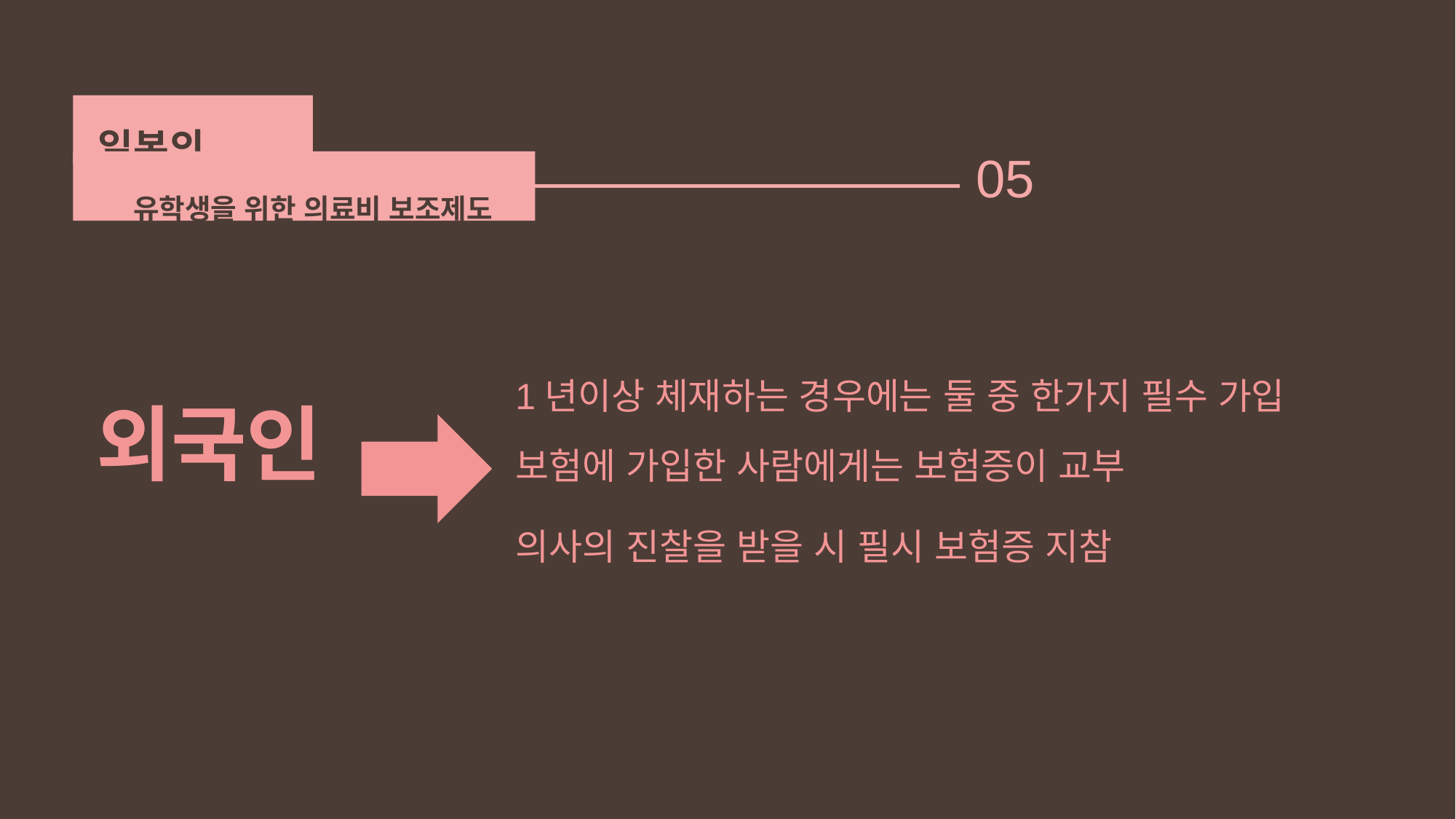

일본의

유학생을 위한 의료비 보조제도
05
1년이상 체재하는 경우에는 둘 중 한가지 필수 가입
외국인

보험에 가입한 사람에게는 보험증이 교부

의사의 진찰을 받을 시 필시 보험증 지참